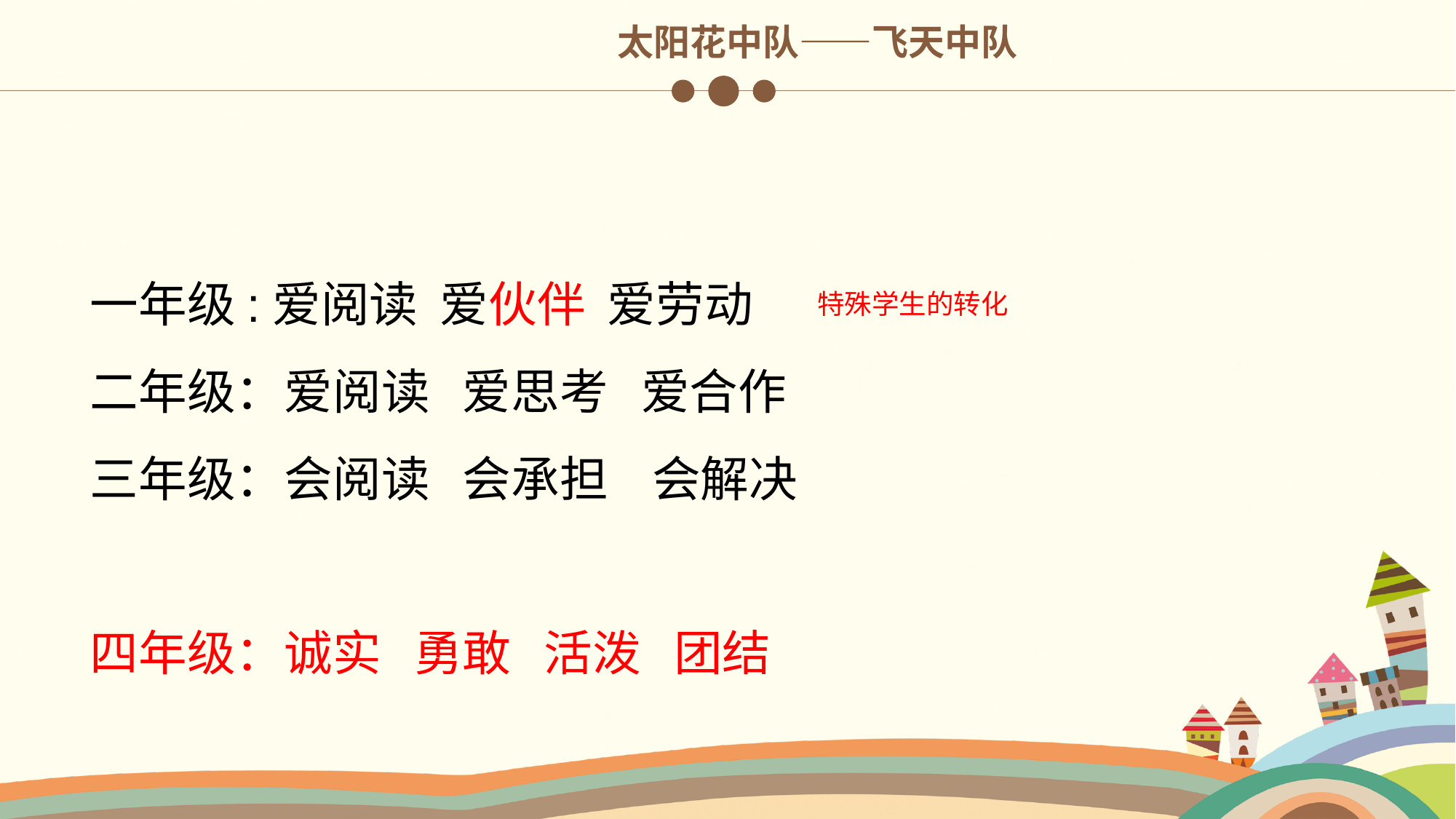

太阳花中队——飞天中队
一年级:爱阅读  爱伙伴  爱劳动
二年级：爱阅读   爱思考   爱合作
三年级：会阅读   会承担    会解决

四年级：诚实   勇敢   活泼   团结
特殊学生的转化